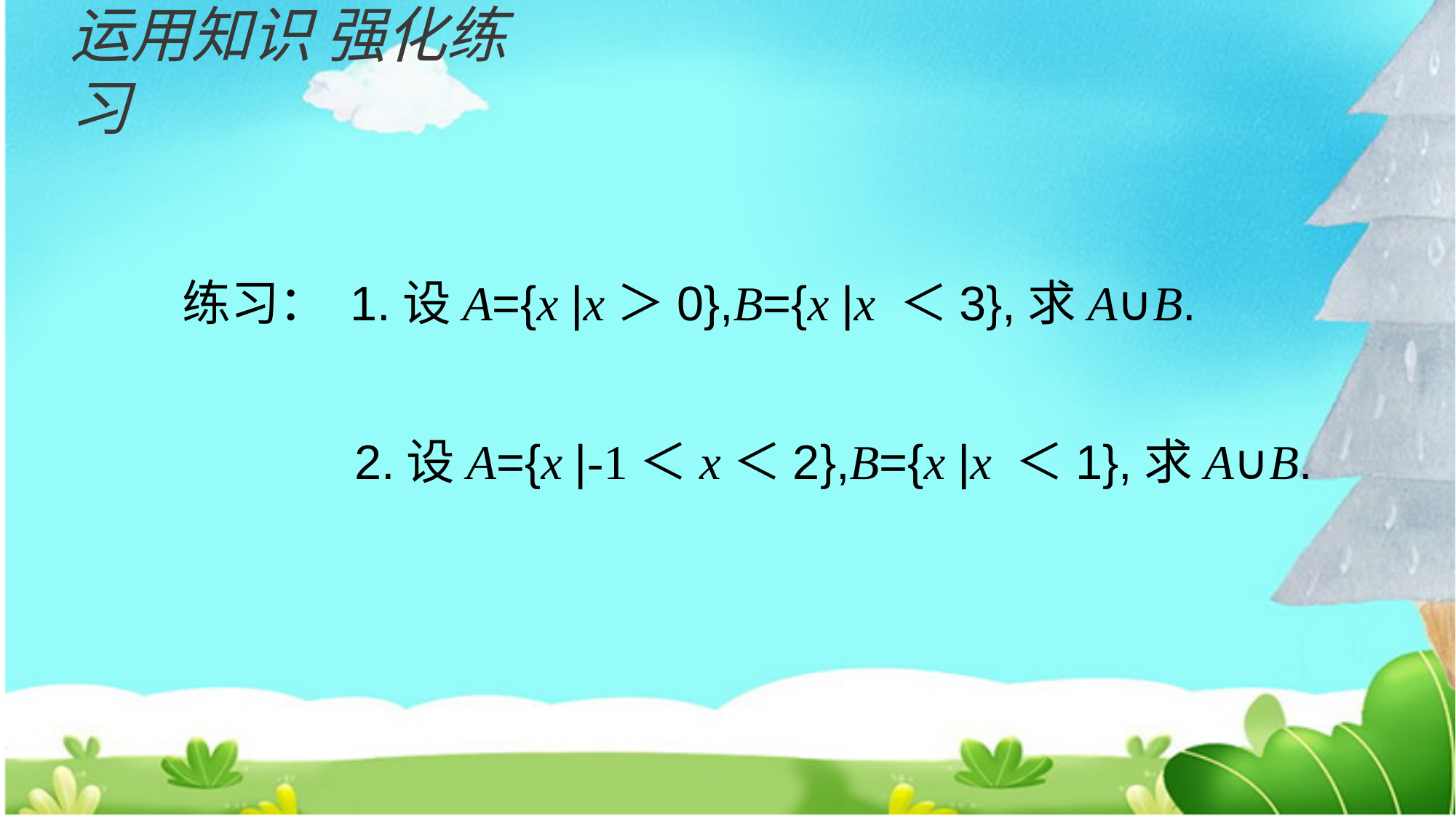

运用知识 强化练习
练习： 1.设A={x |x＞0},B={x |x ＜3},求A∪B.
2.设A={x |-1＜x＜2},B={x |x ＜1},求A∪B.